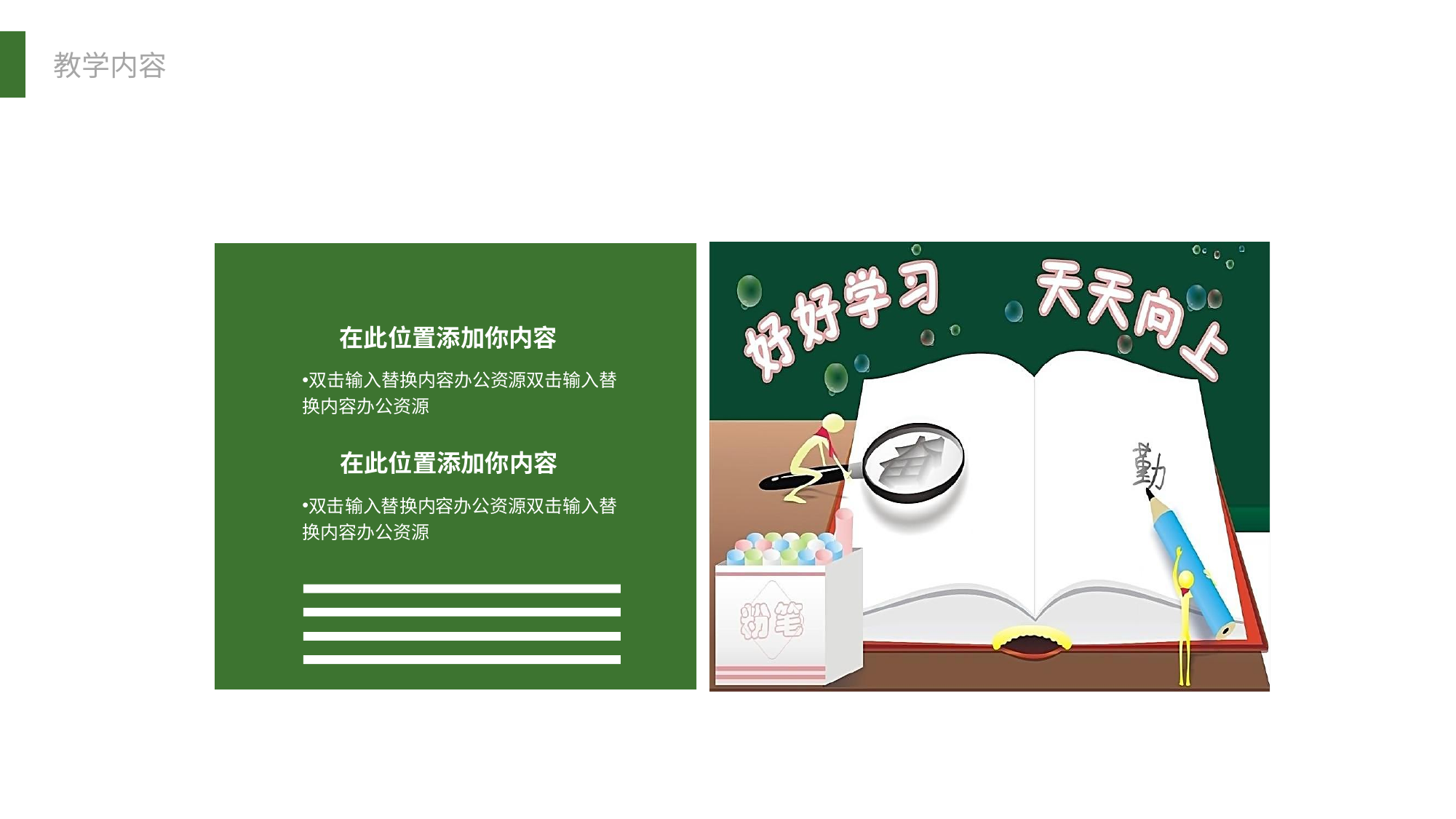

在此位置添加你内容
双击输入替换内容办公资源双击输入替换内容办公资源
在此位置添加你内容
双击输入替换内容办公资源双击输入替换内容办公资源